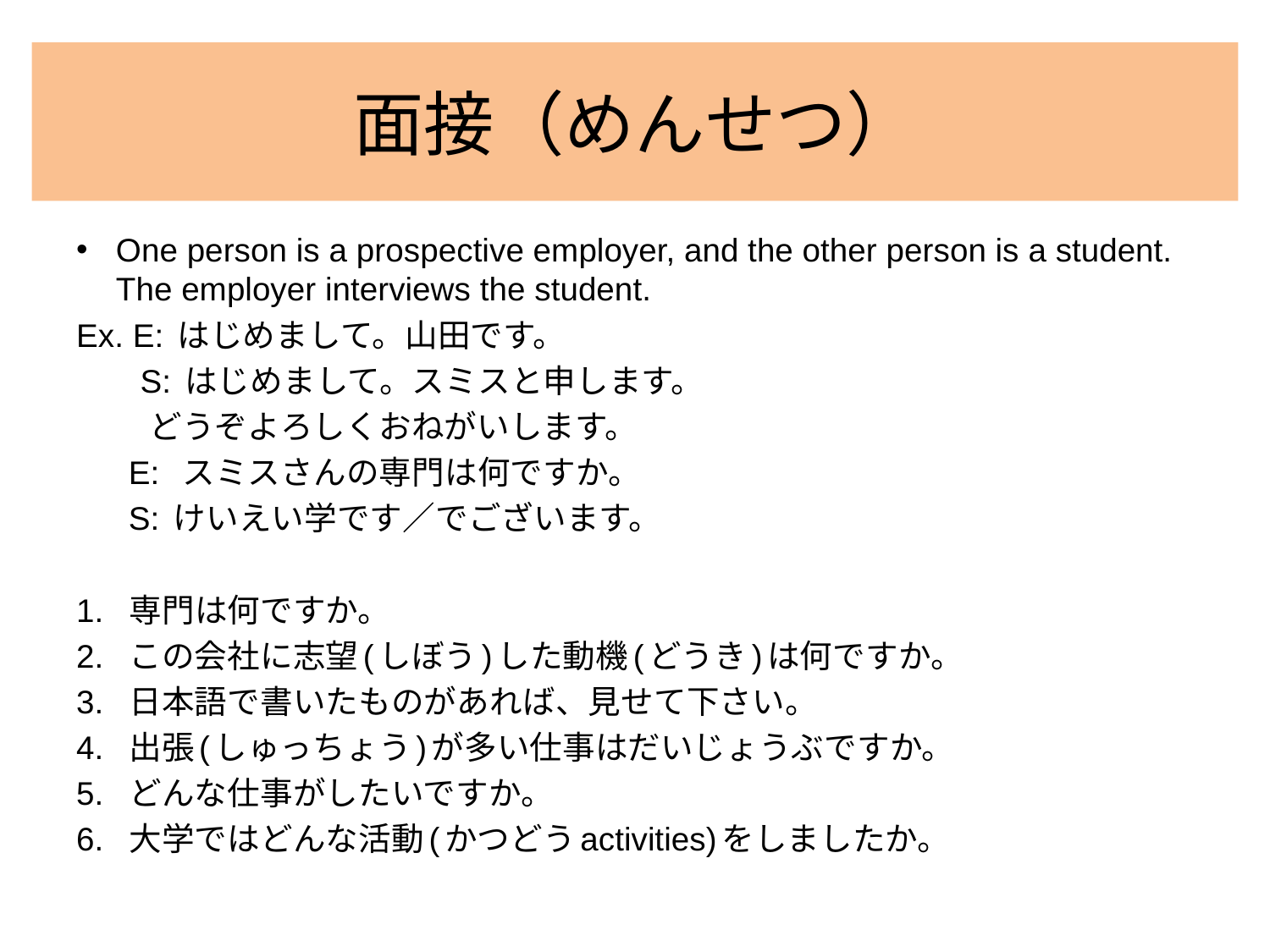

# 面接（めんせつ）
One person is a prospective employer, and the other person is a student. The employer interviews the student.
Ex. E: はじめまして。山田です。
       S: はじめまして。スミスと申します。
　　 どうぞよろしくおねがいします。
　  E:  スミスさんの専門は何ですか。
　  S: けいえい学です／でございます。

専門は何ですか。
この会社に志望(しぼう)した動機(どうき)は何ですか。
日本語で書いたものがあれば、見せて下さい。
出張(しゅっちょう)が多い仕事はだいじょうぶですか。
どんな仕事がしたいですか。
大学ではどんな活動(かつどうactivities)をしましたか。